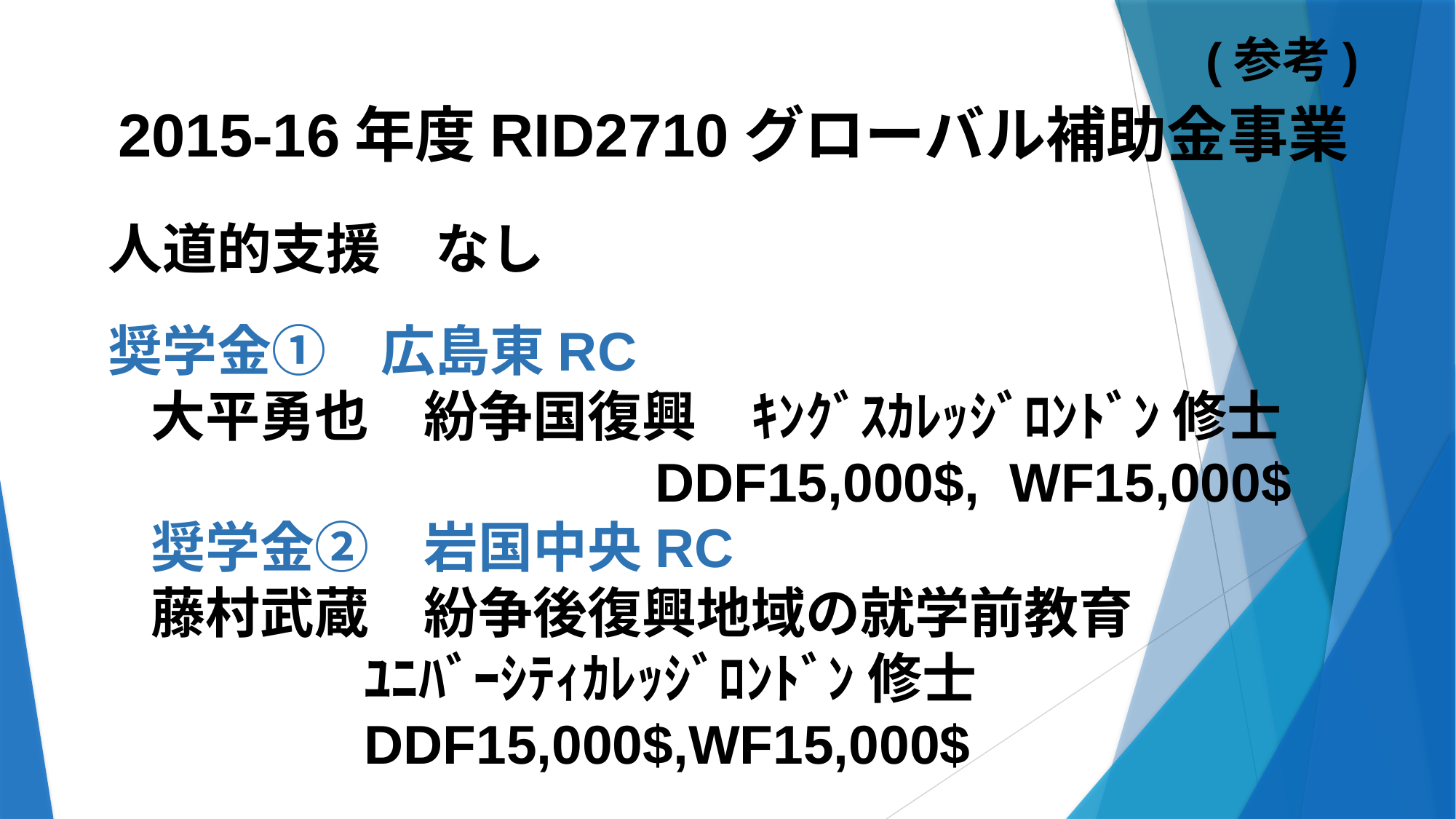

(参考)
2015-16年度RID2710グローバル補助金事業

人道的支援　なし

奨学金①　広島東RC
大平勇也　紛争国復興　ｷﾝｸﾞｽｶﾚｯｼﾞﾛﾝﾄﾞﾝ 修士
　　　　　　　　　DDF15,000$,  WF15,000$
奨学金②　岩国中央RC
藤村武蔵　紛争後復興地域の就学前教育
ﾕﾆﾊﾞｰｼﾃｨｶﾚｯｼﾞﾛﾝﾄﾞﾝ 修士
DDF15,000$,WF15,000$